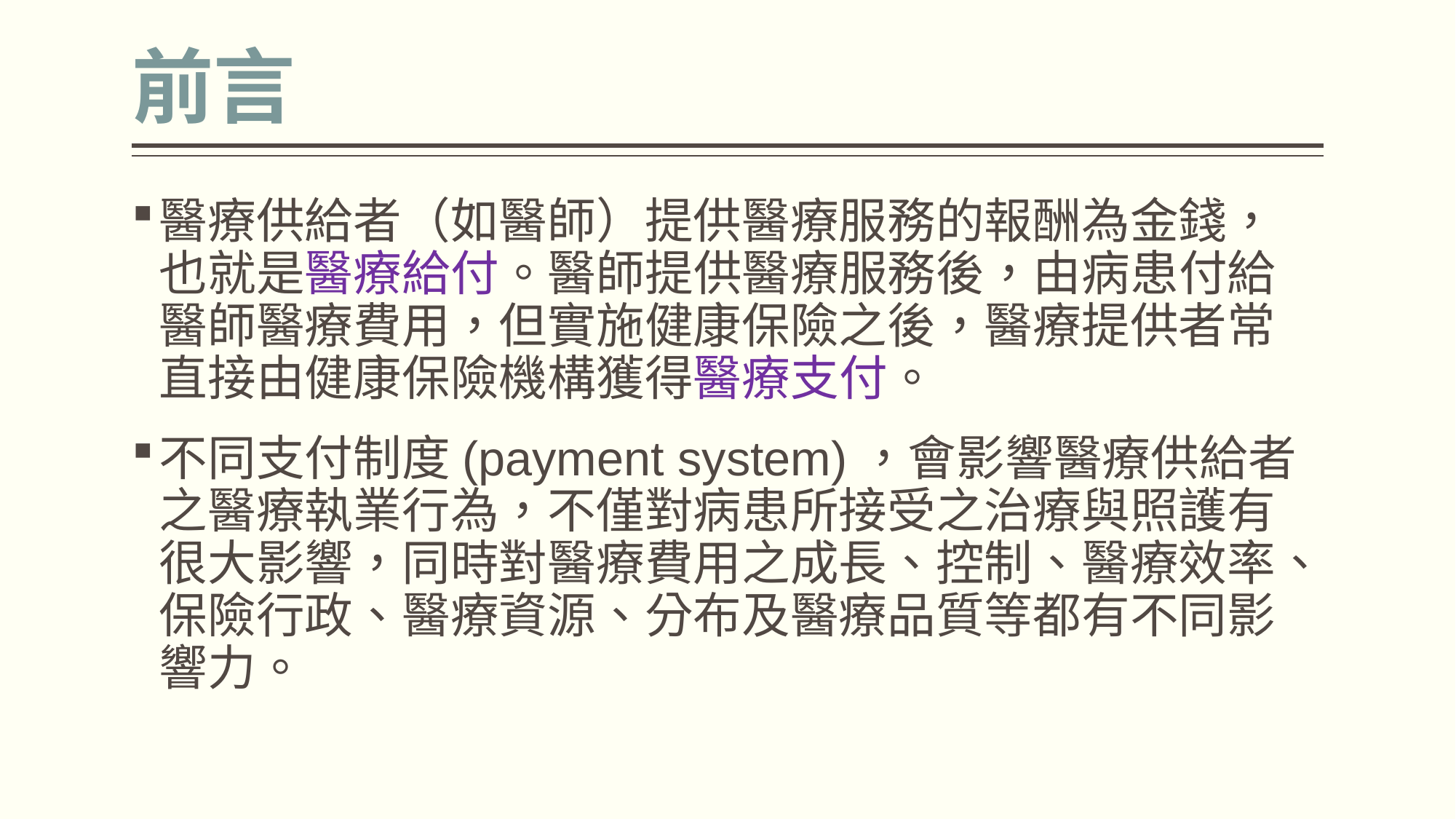

# 前言
醫療供給者（如醫師）提供醫療服務的報酬為金錢，也就是醫療給付。醫師提供醫療服務後，由病患付給醫師醫療費用，但實施健康保險之後，醫療提供者常直接由健康保險機構獲得醫療支付。
不同支付制度(payment system)，會影響醫療供給者之醫療執業行為，不僅對病患所接受之治療與照護有很大影響，同時對醫療費用之成長、控制、醫療效率、保險行政、醫療資源、分布及醫療品質等都有不同影響力。